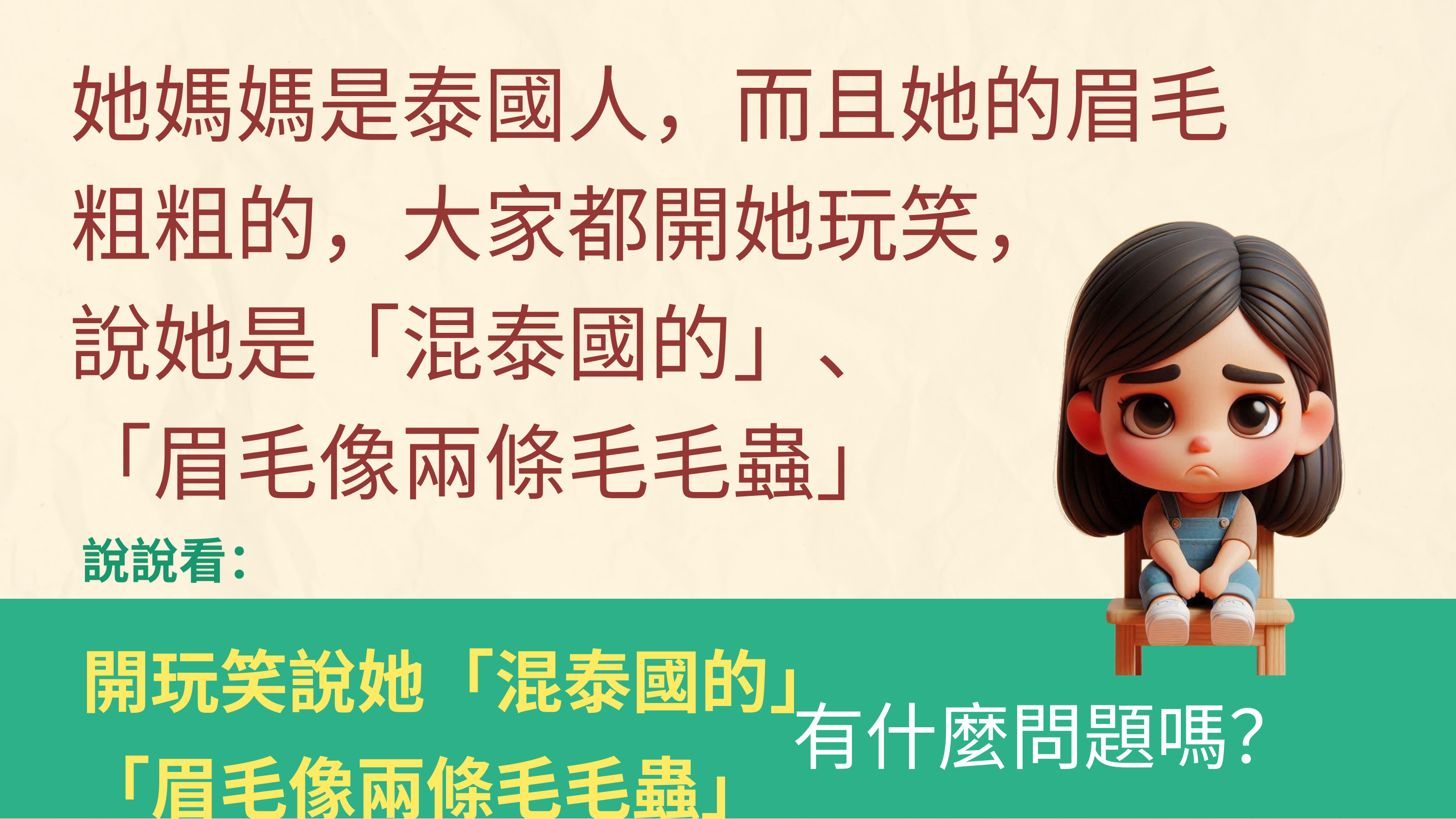

她媽媽是泰國人，而且她的眉毛
粗粗的，大家都開她玩笑，
說她是「混泰國的」、
「眉毛像兩條毛毛蟲」

說說看：

開玩笑說她「混泰國的」
「眉毛像兩條毛毛蟲」
有什麼問題嗎？